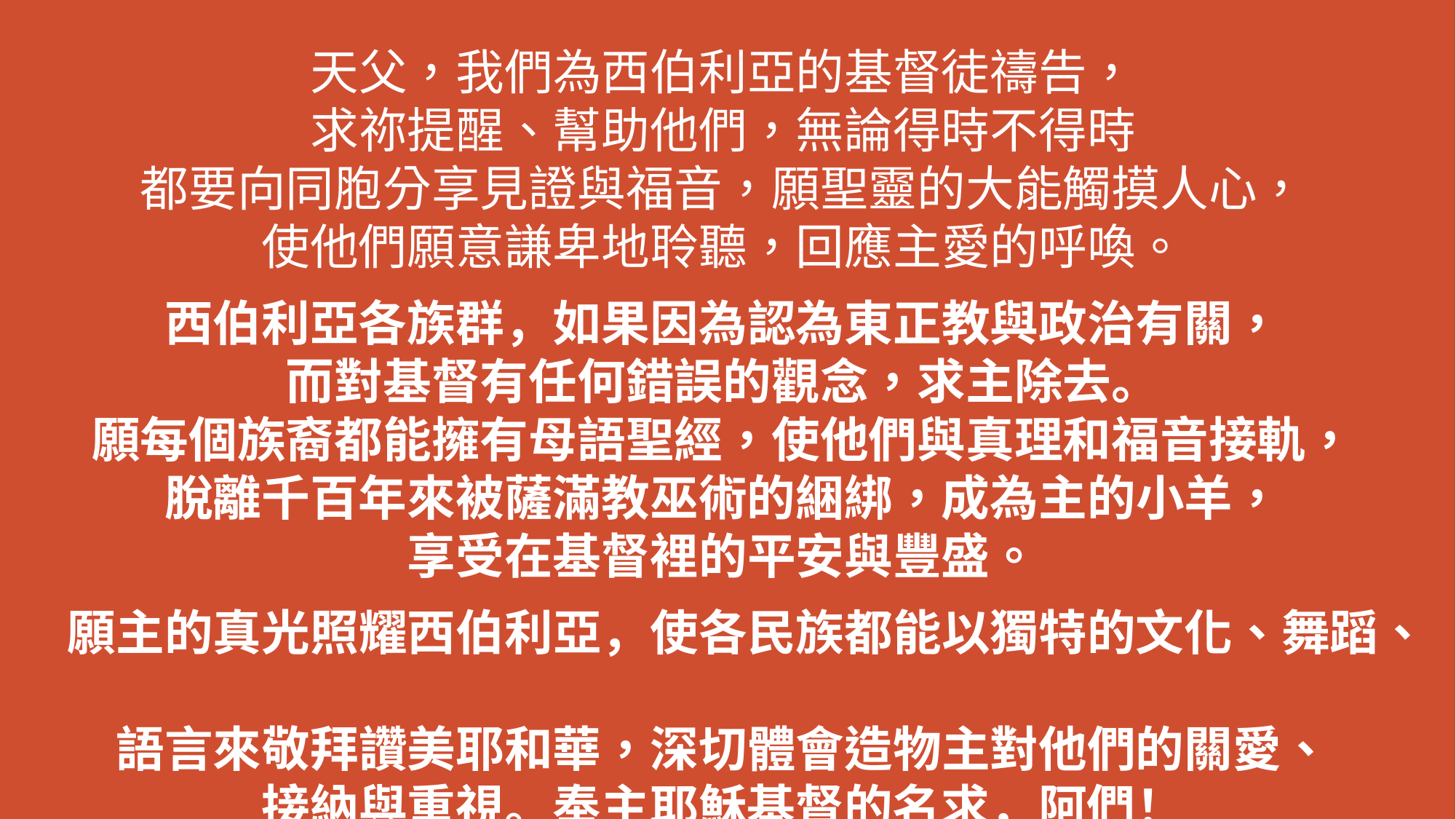

天父，我們為西伯利亞的基督徒禱告，
求祢提醒、幫助他們，無論得時不得時
都要向同胞分享見證與福音，願聖靈的大能觸摸人心，
使他們願意謙卑地聆聽，回應主愛的呼喚。
西伯利亞各族群，如果因為認為東正教與政治有關，
而對基督有任何錯誤的觀念，求主除去。
願每個族裔都能擁有母語聖經，使他們與真理和福音接軌，
脫離千百年來被薩滿教巫術的綑綁，成為主的小羊，
享受在基督裡的平安與豐盛。
願主的真光照耀西伯利亞，使各民族都能以獨特的文化、舞蹈、
語言來敬拜讚美耶和華，深切體會造物主對他們的關愛、
接納與重視。奉主耶穌基督的名求，阿們！